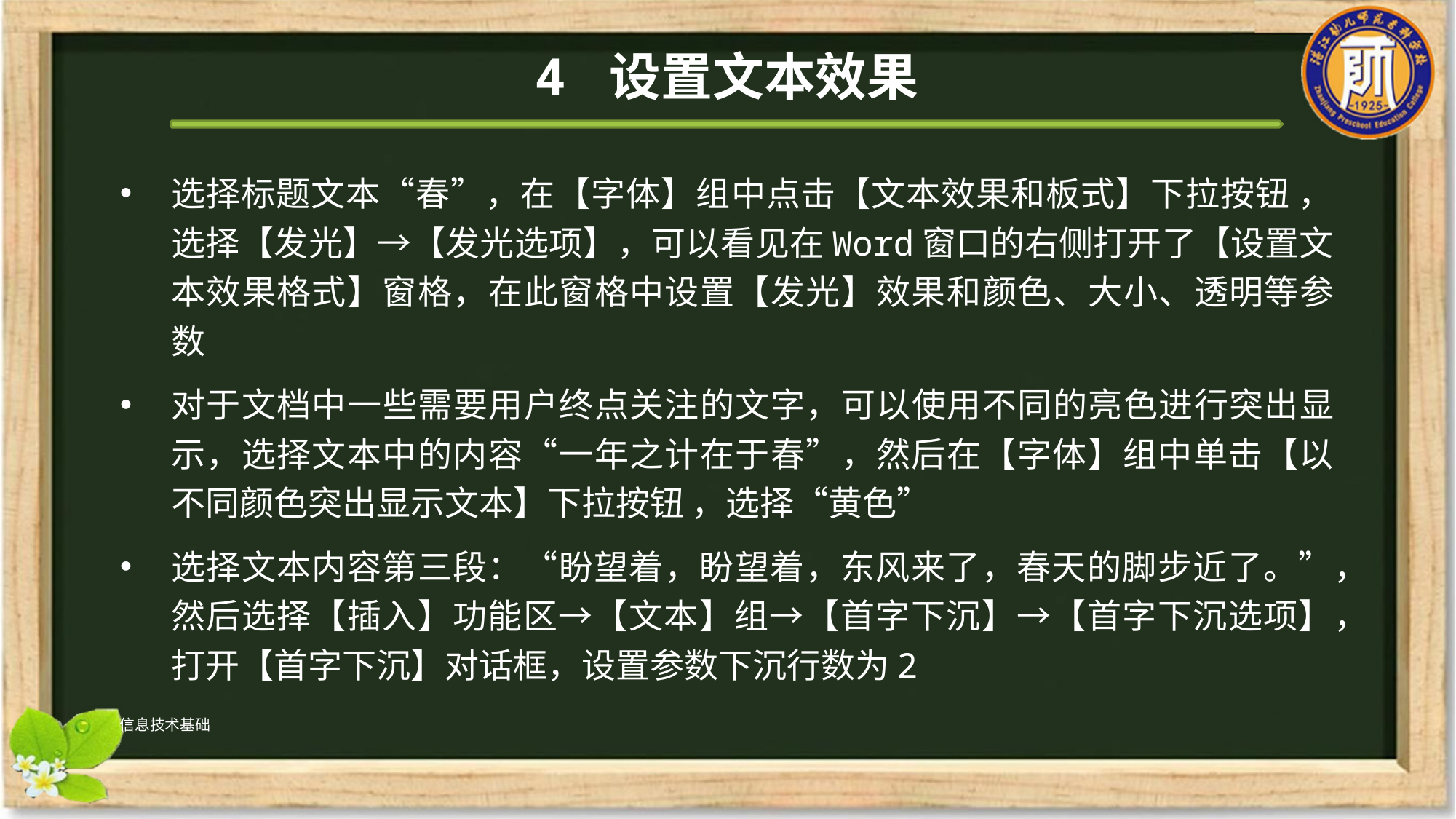

# 4 设置文本效果
选择标题文本“春”，在【字体】组中点击【文本效果和板式】下拉按钮 ，选择【发光】→【发光选项】，可以看见在Word窗口的右侧打开了【设置文本效果格式】窗格，在此窗格中设置【发光】效果和颜色、大小、透明等参数
对于文档中一些需要用户终点关注的文字，可以使用不同的亮色进行突出显示，选择文本中的内容“一年之计在于春”，然后在【字体】组中单击【以不同颜色突出显示文本】下拉按钮 ，选择“黄色”
选择文本内容第三段：“盼望着，盼望着，东风来了，春天的脚步近了。”，然后选择【插入】功能区→【文本】组→【首字下沉】→【首字下沉选项】，打开【首字下沉】对话框，设置参数下沉行数为2
信息技术基础